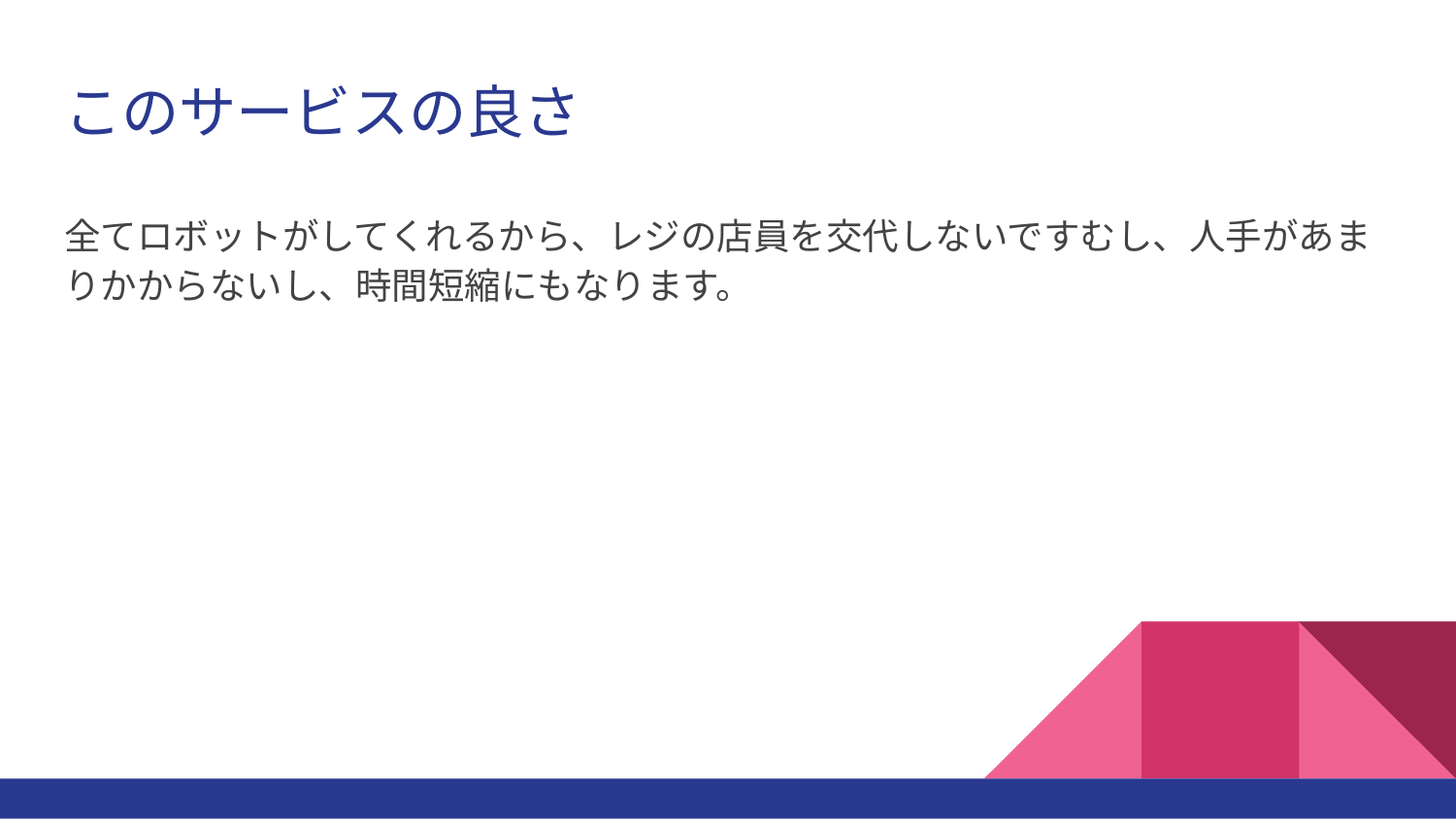

# このサービスの良さ
全てロボットがしてくれるから、レジの店員を交代しないですむし、人手があまりかからないし、時間短縮にもなります。